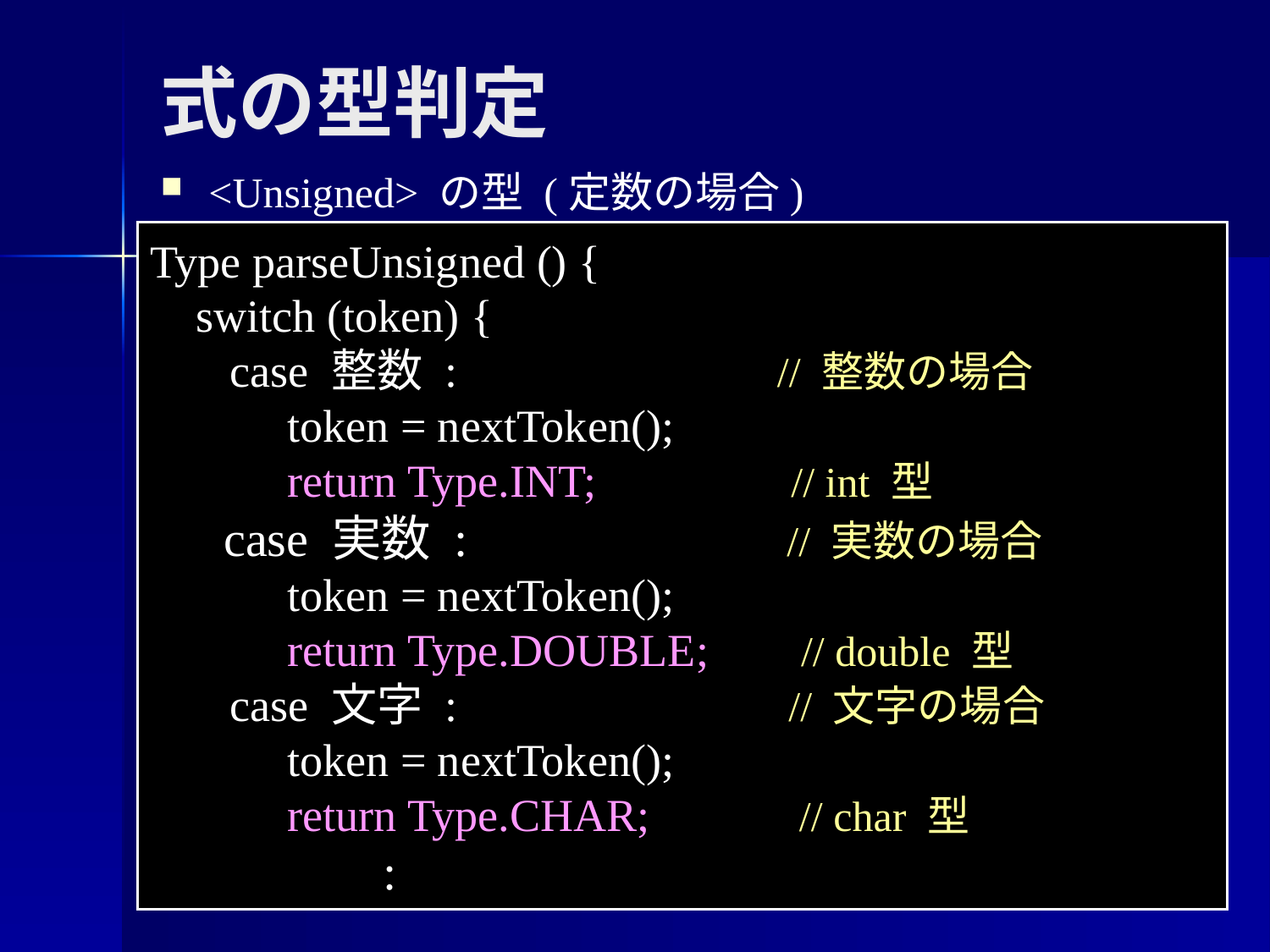

式の型判定
<Unsigned> の型 (定数の場合)
Type parseUnsigned () {
    switch (token) {
       case 整数 :                            // 整数の場合
            token = nextToken();
            return Type.INT;                 // int 型
      case 実数 :                          // 実数の場合
            token = nextToken();
            return Type.DOUBLE;        // double 型
       case 文字 :                             // 文字の場合
            token = nextToken();
            return Type.CHAR;             // char 型
                   :